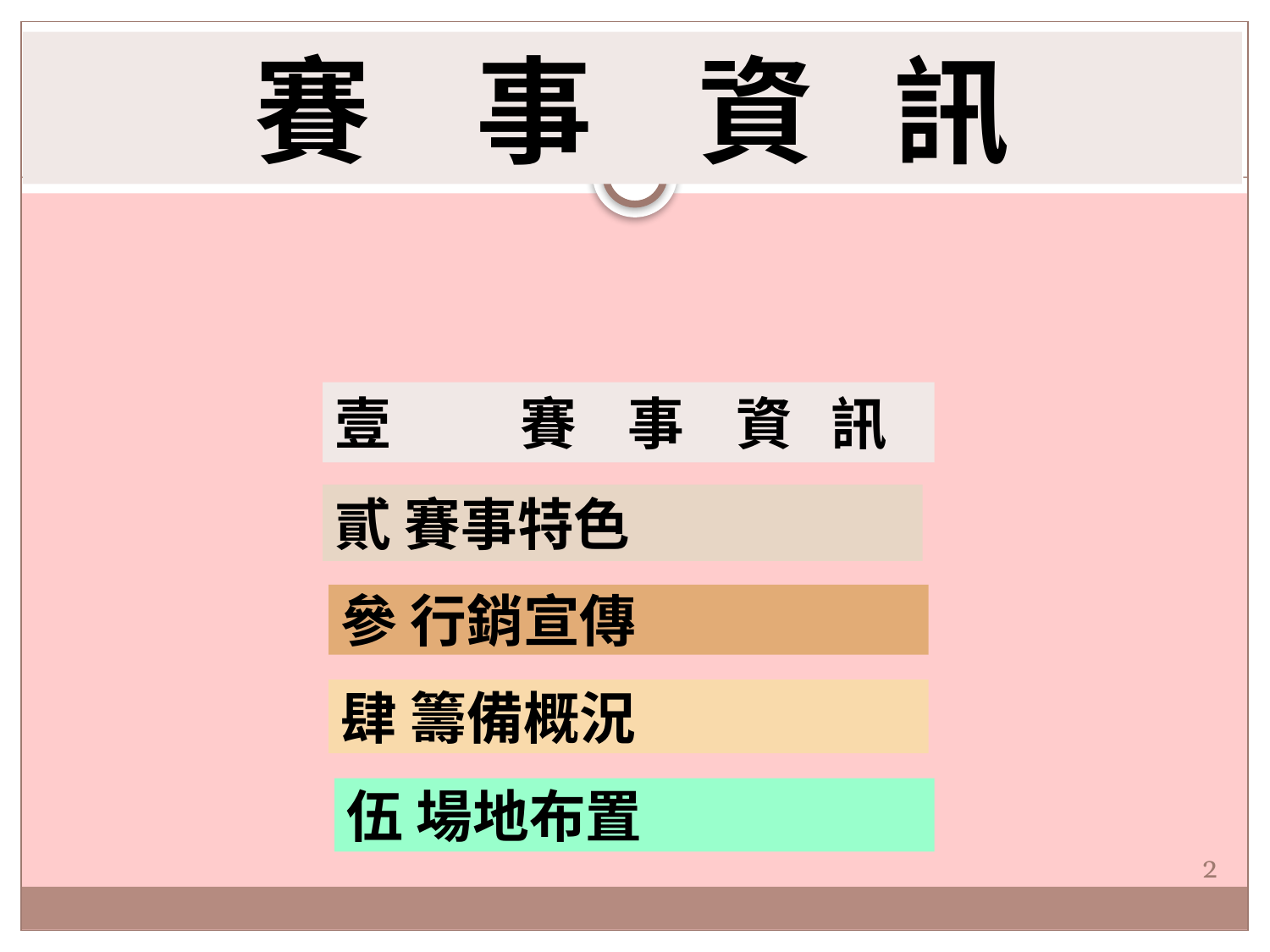

賽    事    資   訊
壹          賽    事    資   訊
貳 賽事特色
參 行銷宣傳
肆 籌備概況
伍 場地布置
2